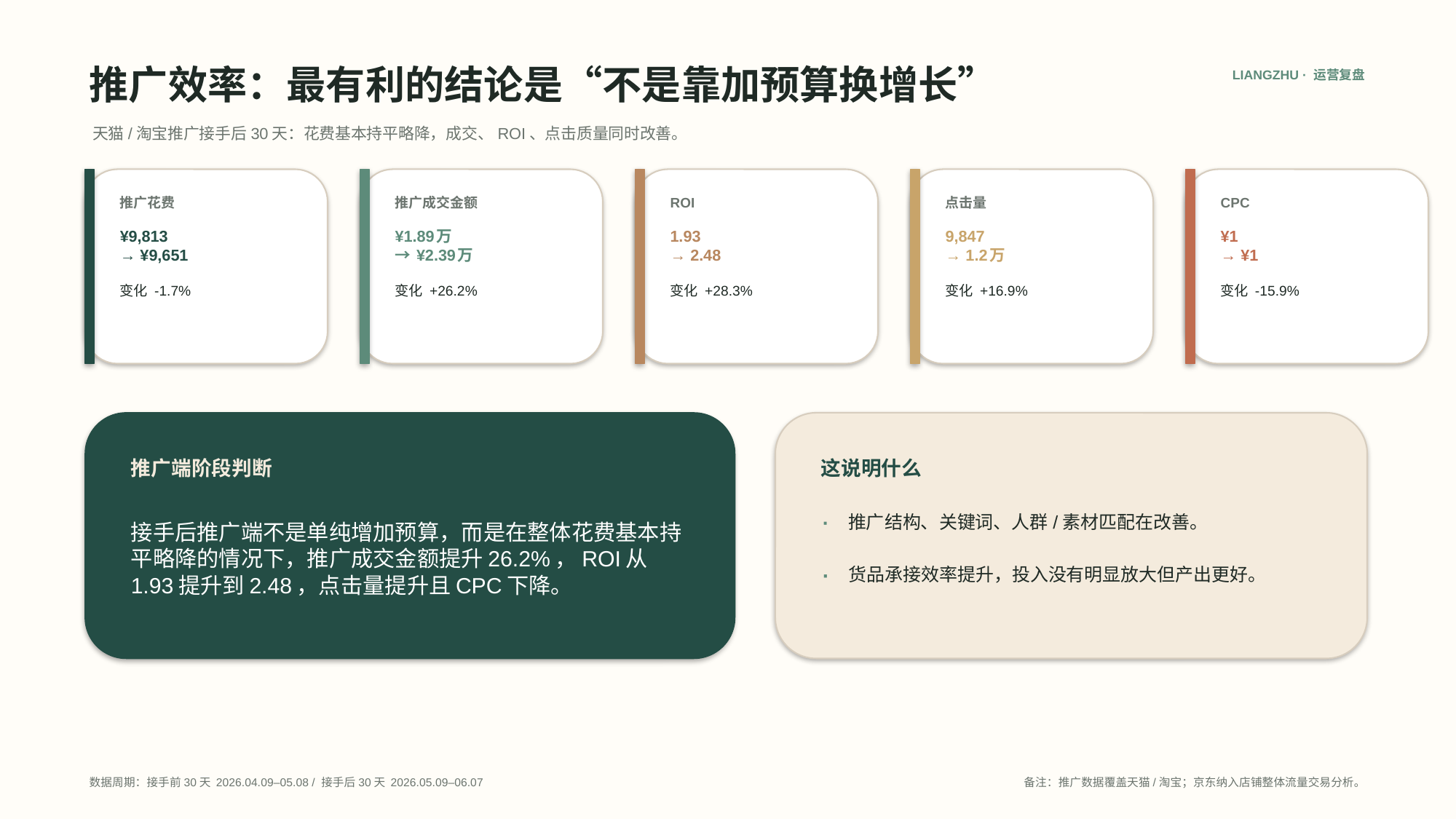

推广效率：最有利的结论是“不是靠加预算换增长”
LIANGZHU · 运营复盘
天猫/淘宝推广接手后30天：花费基本持平略降，成交、ROI、点击质量同时改善。

推广花费
推广成交金额
ROI
点击量
CPC
¥9,813
→ ¥9,651
¥1.89万
→ ¥2.39万
1.93
→ 2.48
9,847
→ 1.2万
¥1
→ ¥1
变化 -1.7%
变化 +26.2%
变化 +28.3%
变化 +16.9%
变化 -15.9%

推广端阶段判断
这说明什么
·
推广结构、关键词、人群/素材匹配在改善。
接手后推广端不是单纯增加预算，而是在整体花费基本持平略降的情况下，推广成交金额提升26.2%，ROI从1.93提升到2.48，点击量提升且CPC下降。
·
货品承接效率提升，投入没有明显放大但产出更好。
数据周期：接手前30天 2026.04.09–05.08 / 接手后30天 2026.05.09–06.07
备注：推广数据覆盖天猫/淘宝；京东纳入店铺整体流量交易分析。